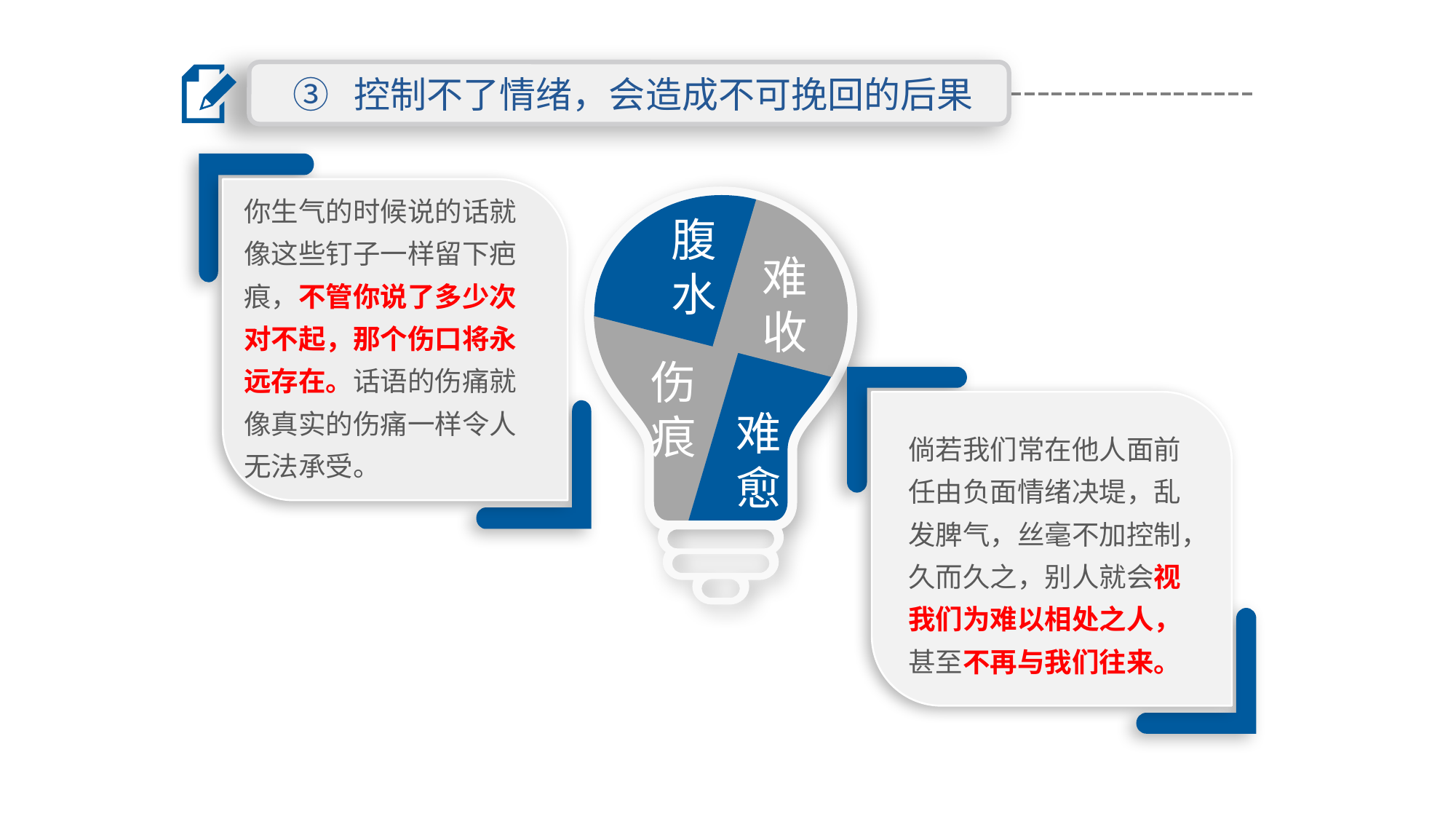

③  控制不了情绪，会造成不可挽回的后果

你生气的时候说的话就像这些钉子一样留下疤痕，不管你说了多少次对不起，那个伤口将永远存在。话语的伤痛就像真实的伤痛一样令人无法承受。

腹水

难收

伤痕

难愈

倘若我们常在他人面前任由负面情绪决堤，乱发脾气，丝毫不加控制，久而久之，别人就会视我们为难以相处之人，甚至不再与我们往来。